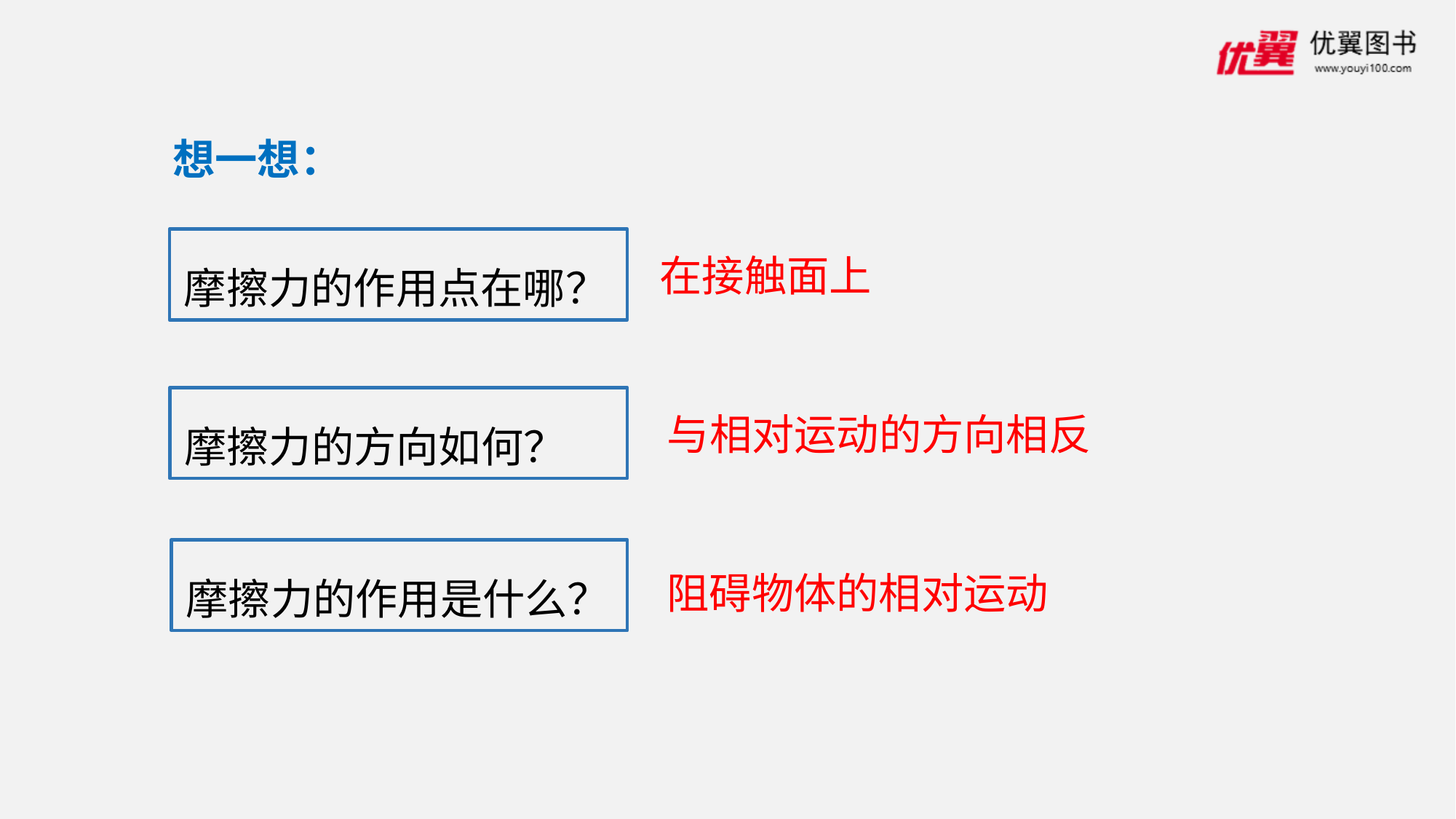

想一想：
摩擦力的作用点在哪？
在接触面上
摩擦力的方向如何？
与相对运动的方向相反
摩擦力的作用是什么？
阻碍物体的相对运动